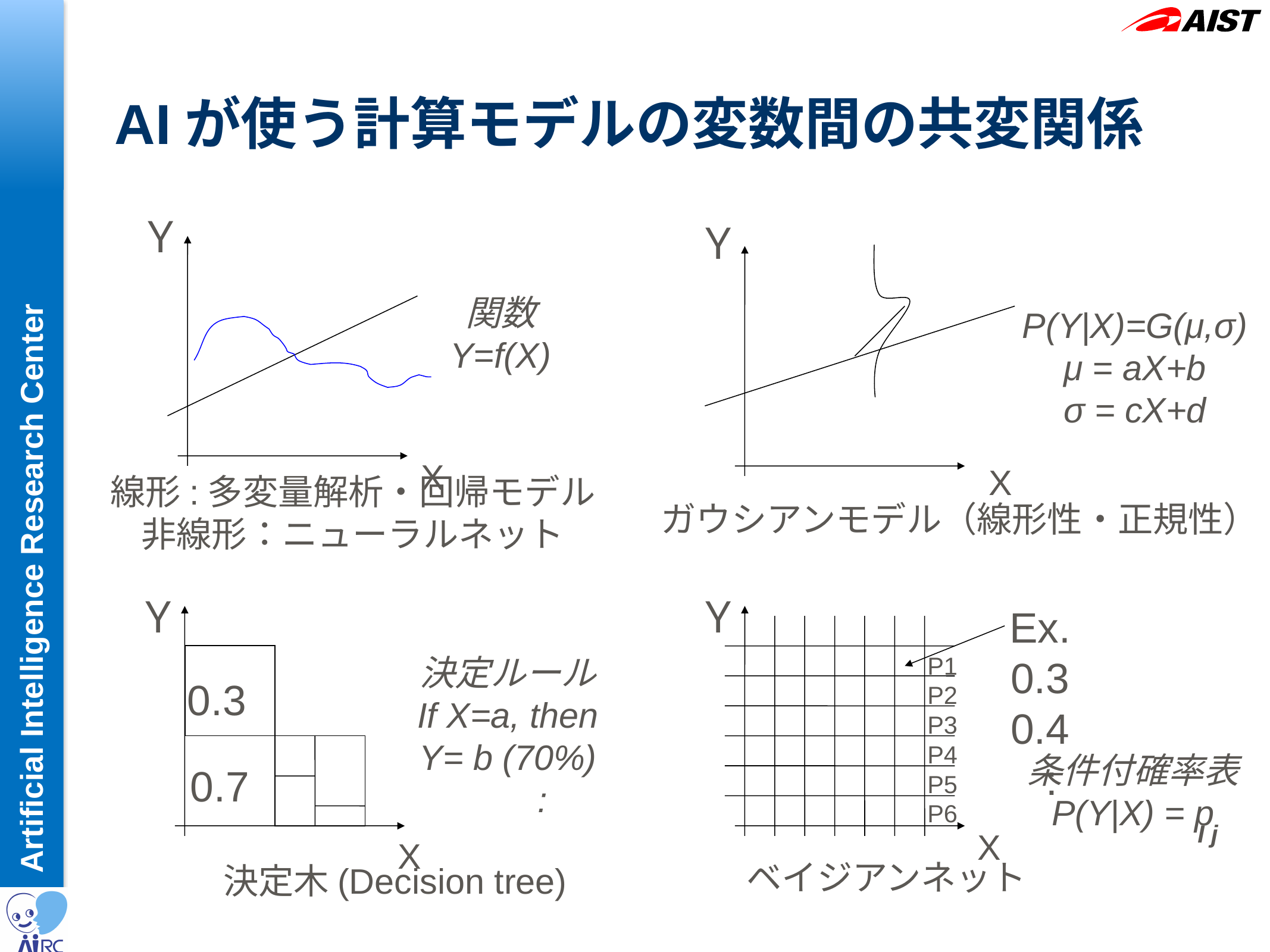

# AIが使う計算モデルの変数間の共変関係
Ｙ

関数
Y=f(X)

X
線形:多変量解析・回帰モデル
非線形：ニューラルネット
Ｙ

P(Y|X)=G(μ,σ)
μ = aX+b
σ = cX+d

X
ガウシアンモデル（線形性・正規性）
Ｙ

決定ルール
If X=a, then
Y= b (70%)
       :
0.3

0.7

X
決定木(Decision tree)
Ｙ

Ex.
0.3
0.4
  :

P1
P2
P3
P4
P5
P6
条件付確率表
P(Y|X) = p
I j
X
ベイジアンネット